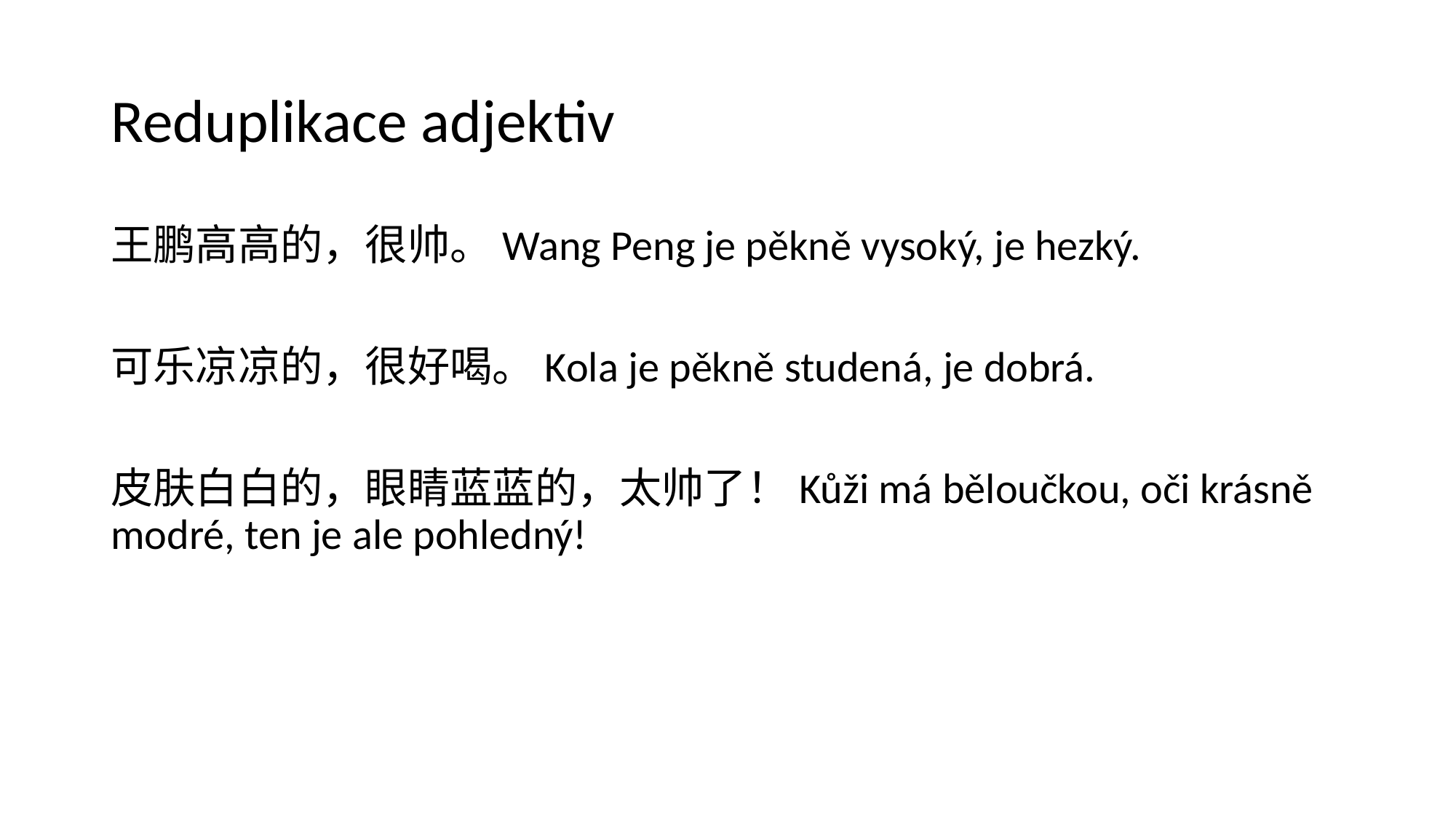

# Reduplikace adjektiv
王鹏高高的，很帅。Wang Peng je pěkně vysoký, je hezký.

可乐凉凉的，很好喝。Kola je pěkně studená, je dobrá.

皮肤白白的，眼睛蓝蓝的，太帅了！Kůži má běloučkou, oči krásně modré, ten je ale pohledný!